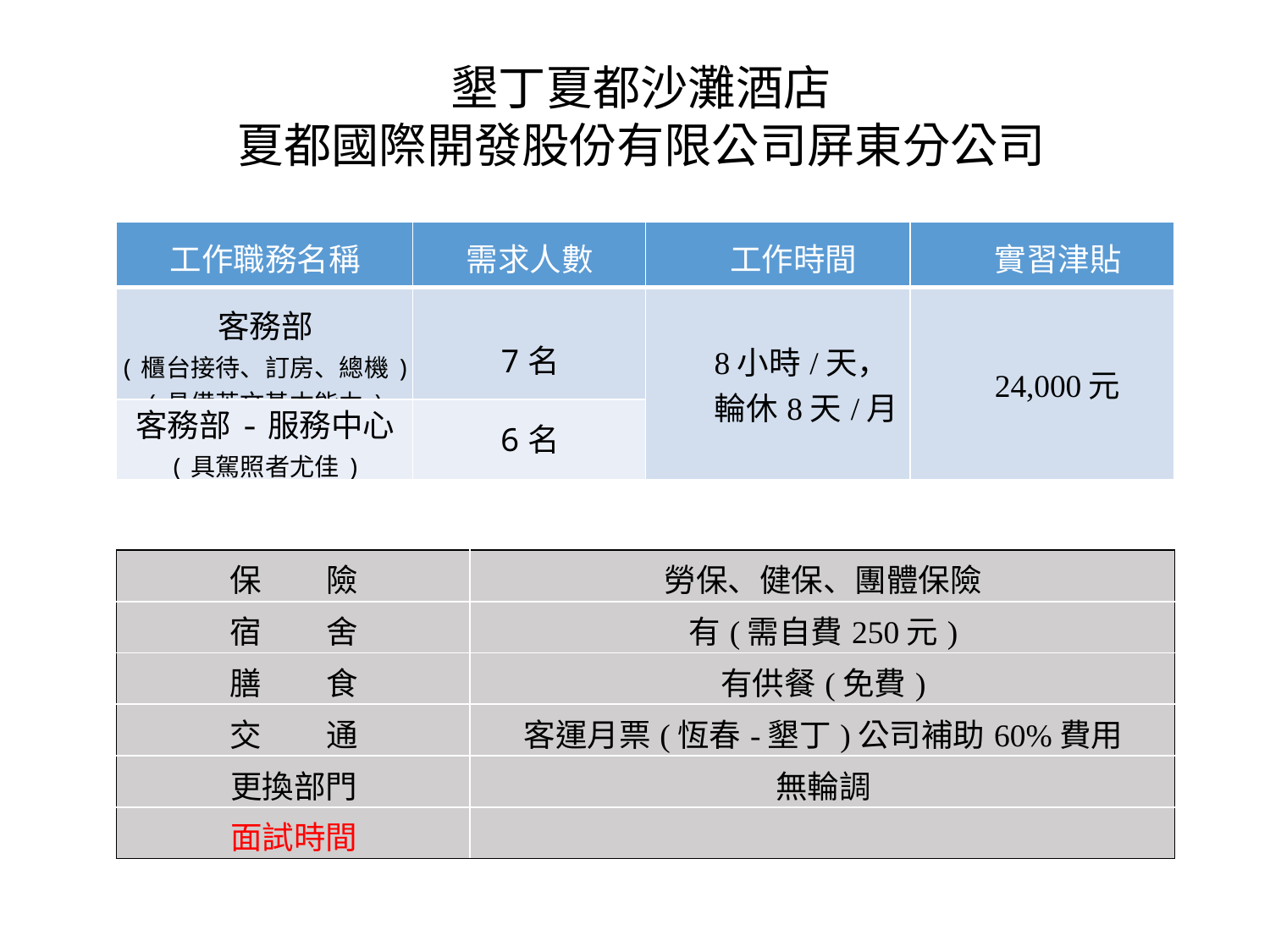

# 墾丁夏都沙灘酒店 夏都國際開發股份有限公司屏東分公司
| 工作職務名稱 | 需求人數 | 工作時間 | 實習津貼 |
| --- | --- | --- | --- |
| 客務部 (櫃台接待、訂房、總機) (具備英文基本能力) | 7名 | 8小時/天， 輪休8天/月 | 24,000元 |
| 客務部-服務中心 (具駕照者尤佳) | 6名 |  |  |
| 保 險 | 勞保、健保、團體保險 |
| --- | --- |
| 宿 舍 | 有(需自費250元) |
| 膳 食 | 有供餐(免費) |
| 交 通 | 客運月票(恆春-墾丁)公司補助60%費用 |
| 更換部門 | 無輪調 |
| 面試時間 |  |